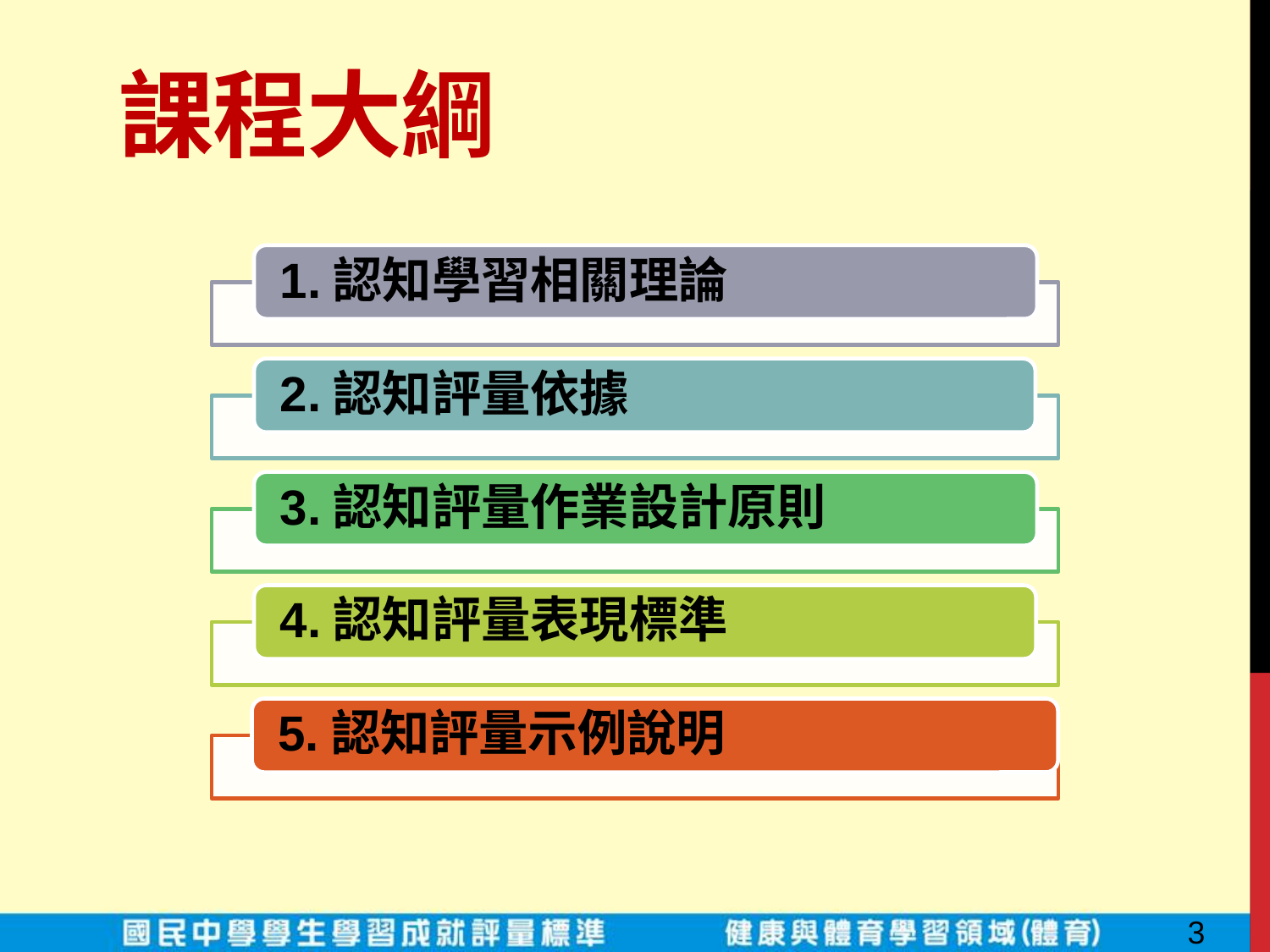

課程大綱
1.認知學習相關理論
2.認知評量依據
3.認知評量作業設計原則
4.認知評量表現標準
5.認知評量示例說明
3